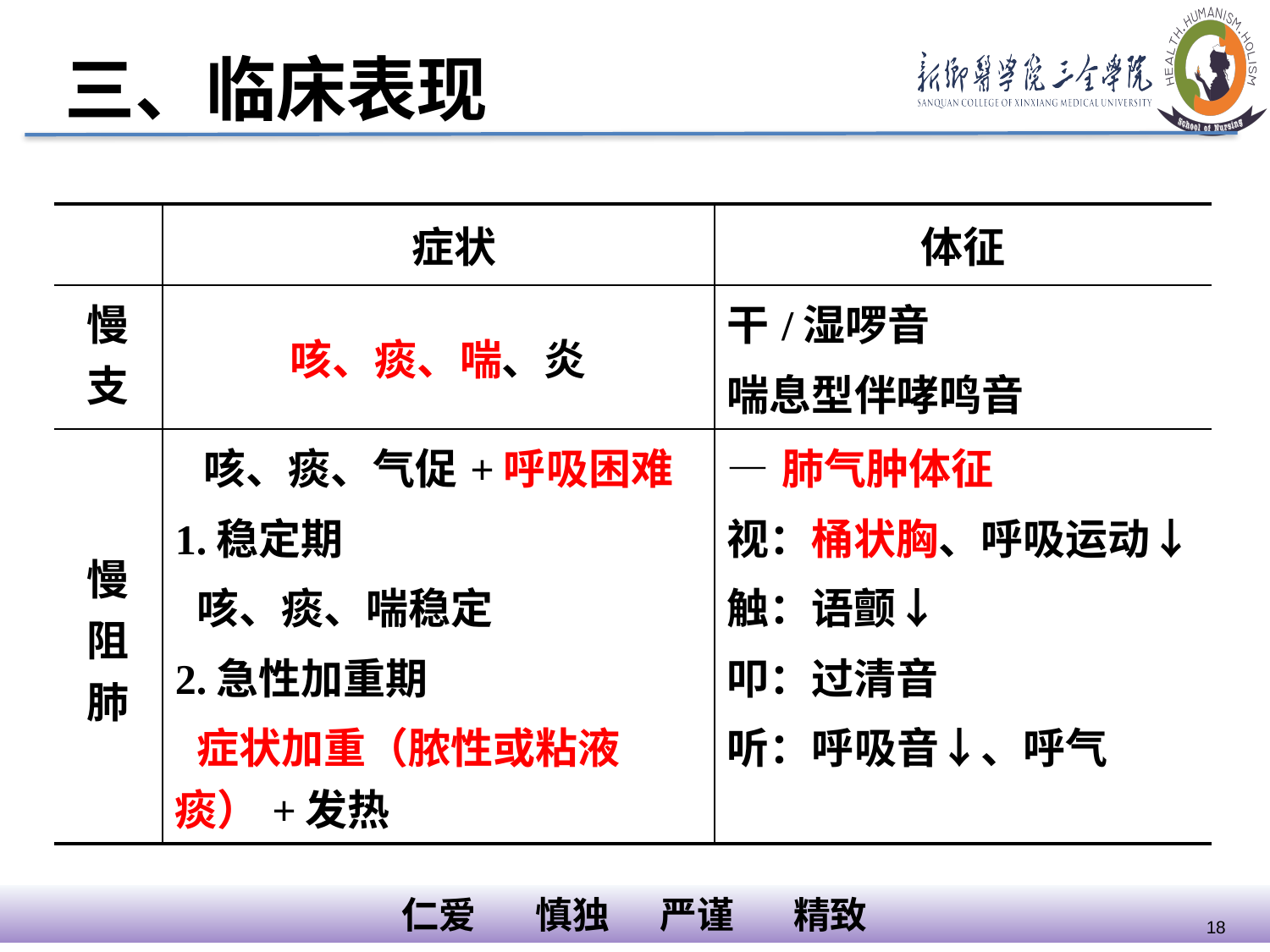

#
三、临床表现
|  | 症状 | 体征 |
| --- | --- | --- |
| 慢支 | 咳、痰、喘、炎 | 干/湿啰音 喘息型伴哮鸣音 |
| 慢阻肺 | 咳、痰、气促+呼吸困难 1.稳定期 咳、痰、喘稳定 2.急性加重期 症状加重（脓性或粘液痰）+发热 | —肺气肿体征 视：桶状胸、呼吸运动↓ 触：语颤↓ 叩：过清音 听：呼吸音↓、呼气 |
18